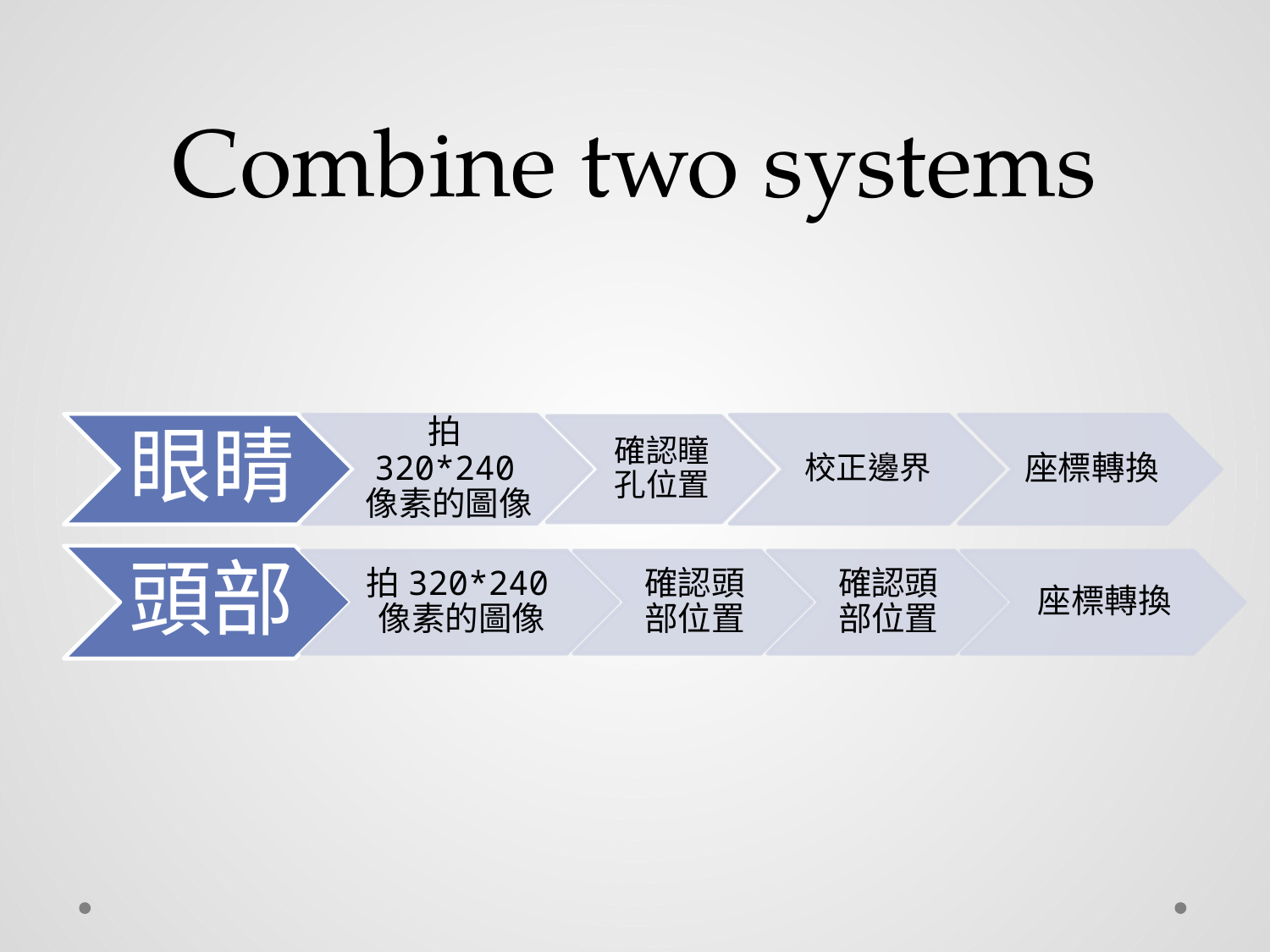

# Combine two systems
眼睛
拍320*240像素的圖像
確認瞳孔位置
校正邊界
座標轉換
頭部
拍320*240像素的圖像
確認頭部位置
確認頭部位置
座標轉換